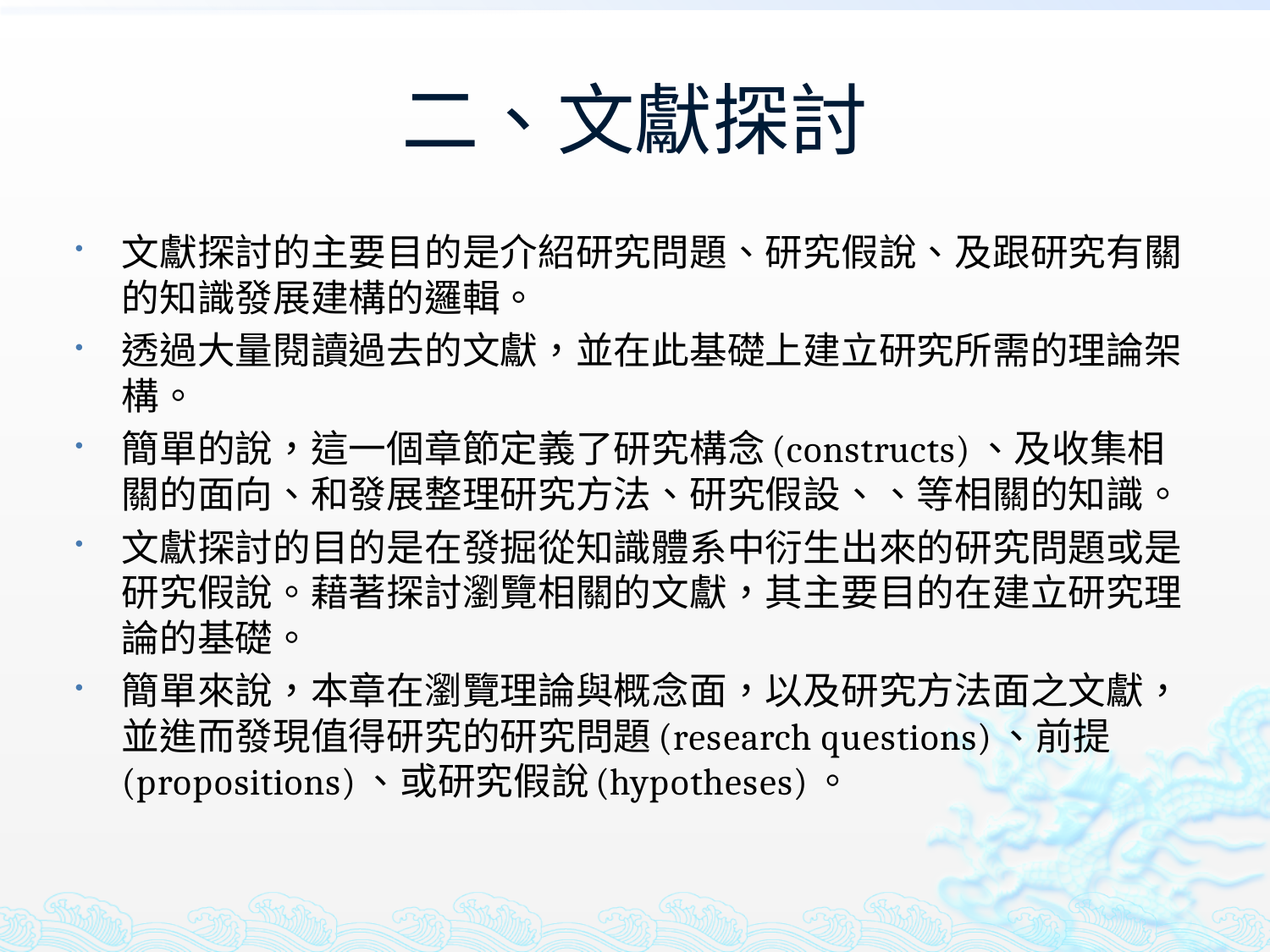

# 二、文獻探討
文獻探討的主要目的是介紹研究問題、研究假說、及跟研究有關的知識發展建構的邏輯。
透過大量閱讀過去的文獻，並在此基礎上建立研究所需的理論架構。
簡單的說，這一個章節定義了研究構念(constructs)、及收集相關的面向、和發展整理研究方法、研究假設、、等相關的知識。
文獻探討的目的是在發掘從知識體系中衍生出來的研究問題或是研究假說。藉著探討瀏覽相關的文獻，其主要目的在建立研究理論的基礎。
簡單來說，本章在瀏覽理論與概念面，以及研究方法面之文獻，並進而發現值得研究的研究問題(research questions)、前提(propositions)、或研究假說(hypotheses)。